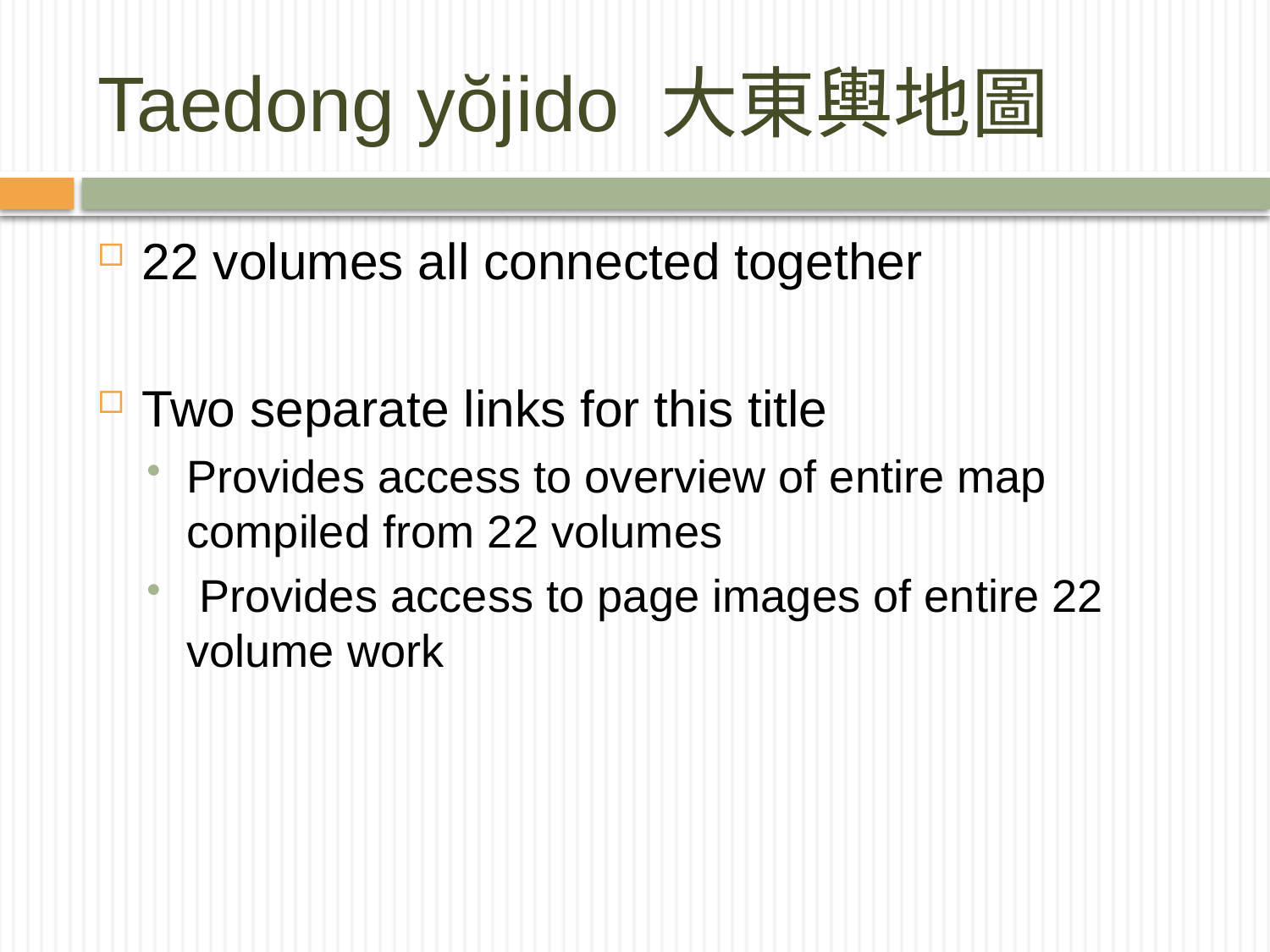

# Taedong yŏjido 大東輿地圖
22 volumes all connected together

Two separate links for this title
Provides access to overview of entire map compiled from 22 volumes
 Provides access to page images of entire 22 volume work